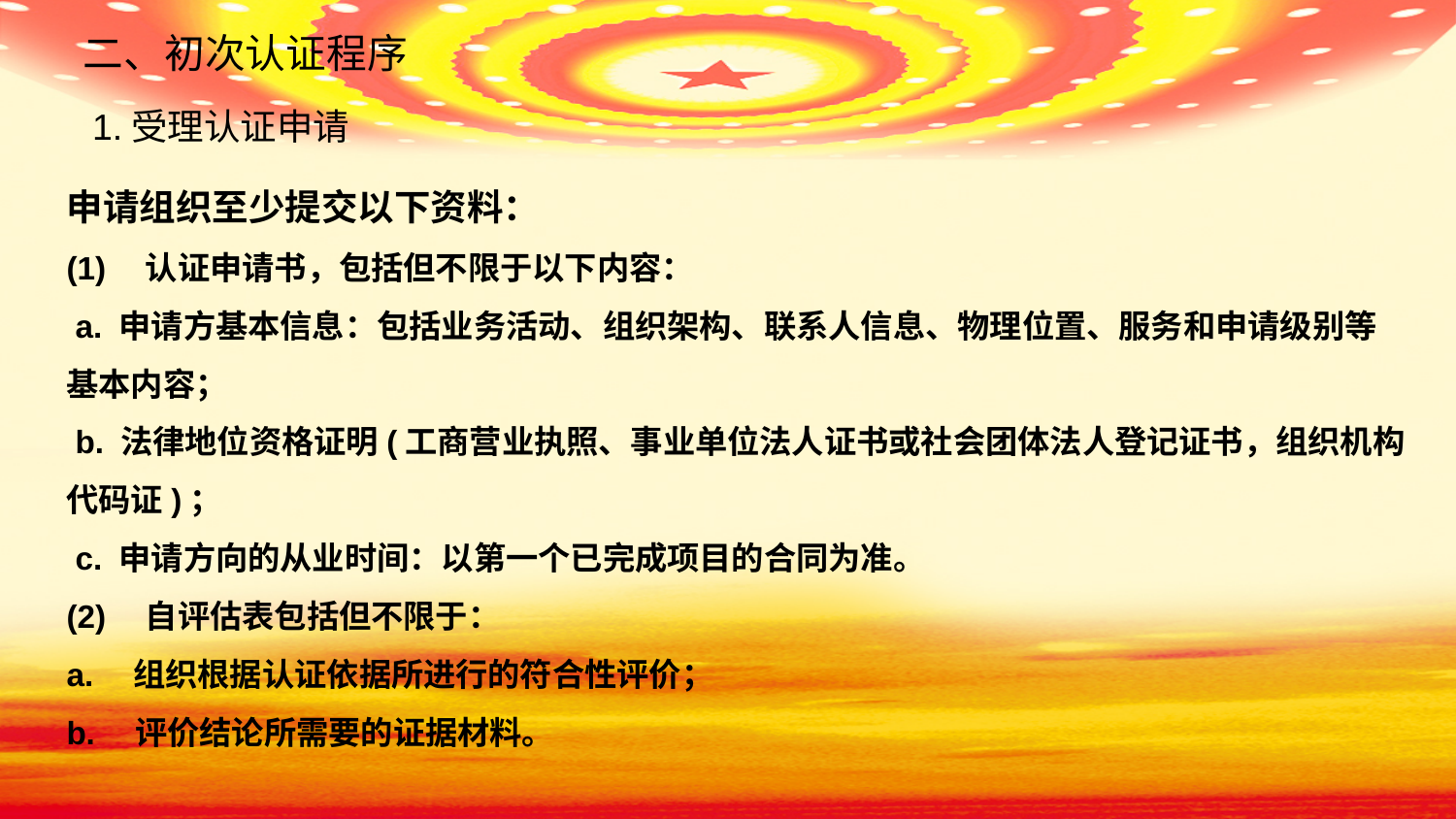

二、初次认证程序
1.受理认证申请
申请组织至少提交以下资料：
(1)　认证申请书，包括但不限于以下内容：  a. 申请方基本信息：包括业务活动、组织架构、联系人信息、物理位置、服务和申请级别等基本内容；  b. 法律地位资格证明(工商营业执照、事业单位法人证书或社会团体法人登记证书，组织机构代码证)；
 c. 申请方向的从业时间：以第一个已完成项目的合同为准。
(2)　自评估表包括但不限于：
a.　组织根据认证依据所进行的符合性评价；
b.　评价结论所需要的证据材料。